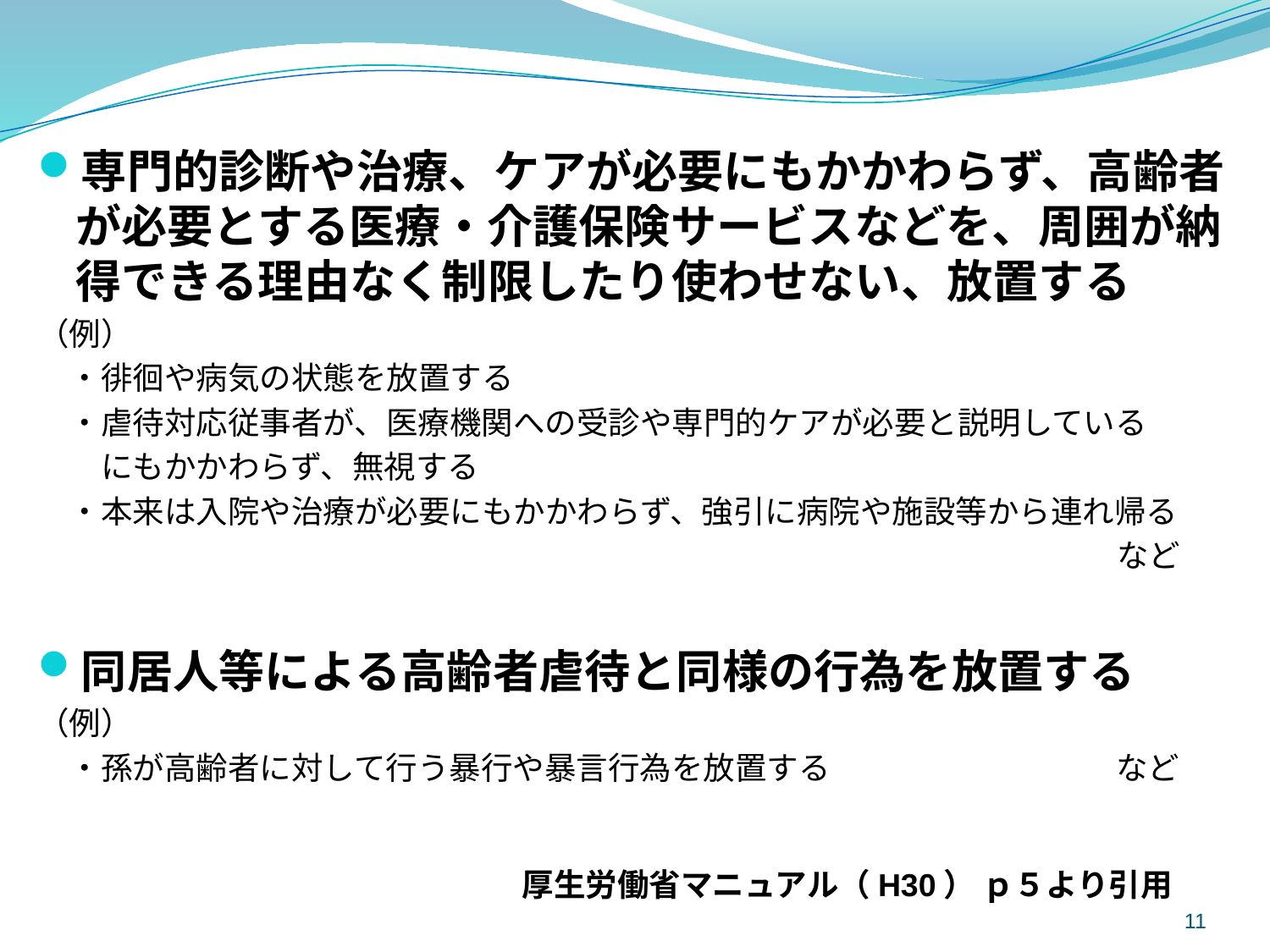

専門的診断や治療、ケアが必要にもかかわらず、高齢者が必要とする医療・介護保険サービスなどを、周囲が納得できる理由なく制限したり使わせない、放置する
（例）
　・徘徊や病気の状態を放置する
　・虐待対応従事者が、医療機関への受診や専門的ケアが必要と説明している
　　にもかかわらず、無視する
　・本来は入院や治療が必要にもかかわらず、強引に病院や施設等から連れ帰る
　　　　　　　　　　　　　　　　　　　　　　　　　　　　　　　　　　など

同居人等による高齢者虐待と同様の行為を放置する
（例）
　・孫が高齢者に対して行う暴行や暴言行為を放置する　　　　　　　　　など
厚生労働省マニュアル（H30） ｐ５より引用
11